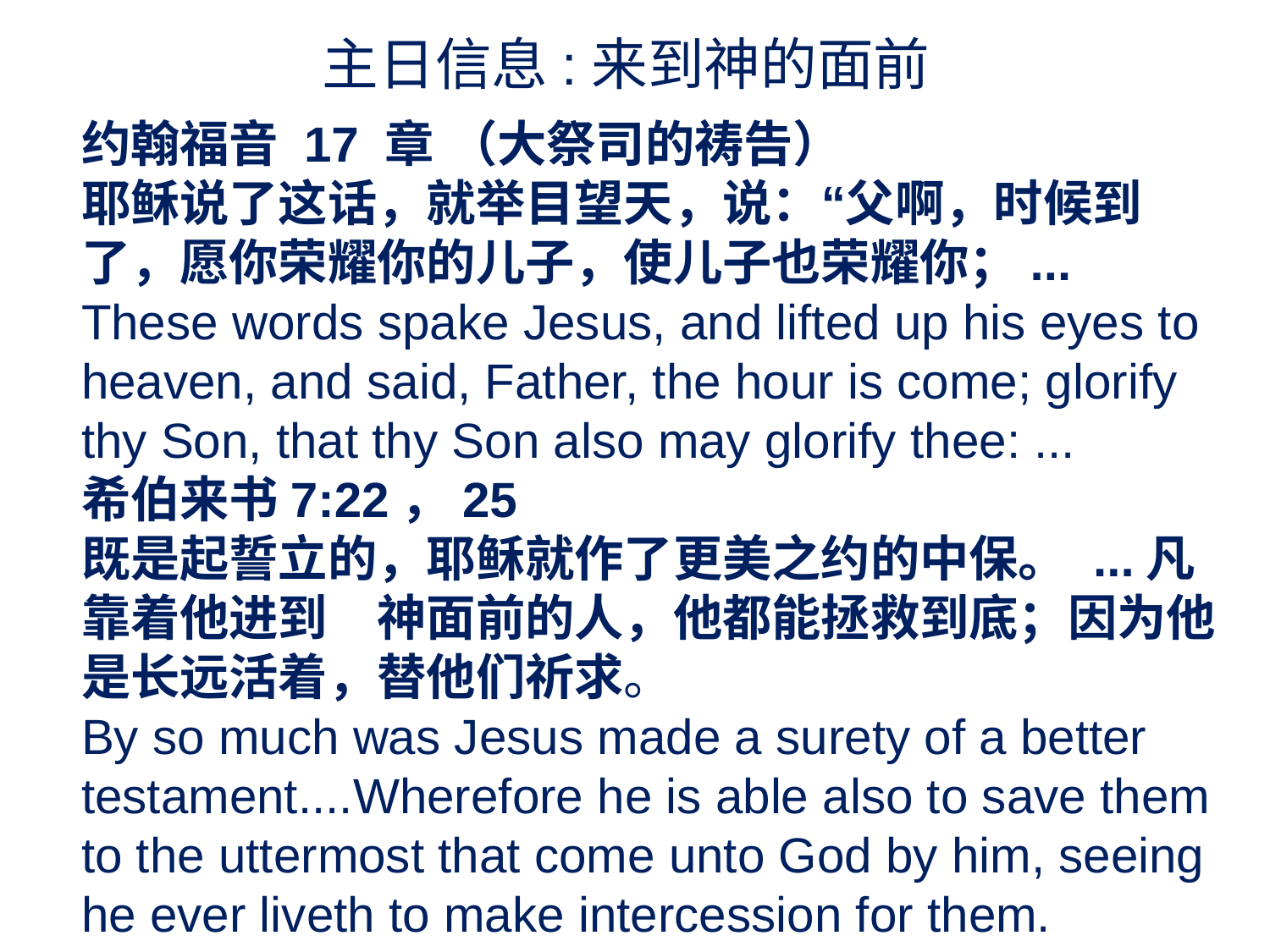

主日信息:来到神的面前
约翰福音 17 章 （大祭司的祷告）
耶稣说了这话，就举目望天，说：“父啊，时候到了，愿你荣耀你的儿子，使儿子也荣耀你；...
These words spake Jesus, and lifted up his eyes to heaven, and said, Father, the hour is come; glorify thy Son, that thy Son also may glorify thee: ...
希伯来书7:22，25
既是起誓立的，耶稣就作了更美之约的中保。 ...凡靠着他进到　神面前的人，他都能拯救到底；因为他是长远活着，替他们祈求。
By so much was Jesus made a surety of a better testament....Wherefore he is able also to save them to the uttermost that come unto God by him, seeing he ever liveth to make intercession for them.